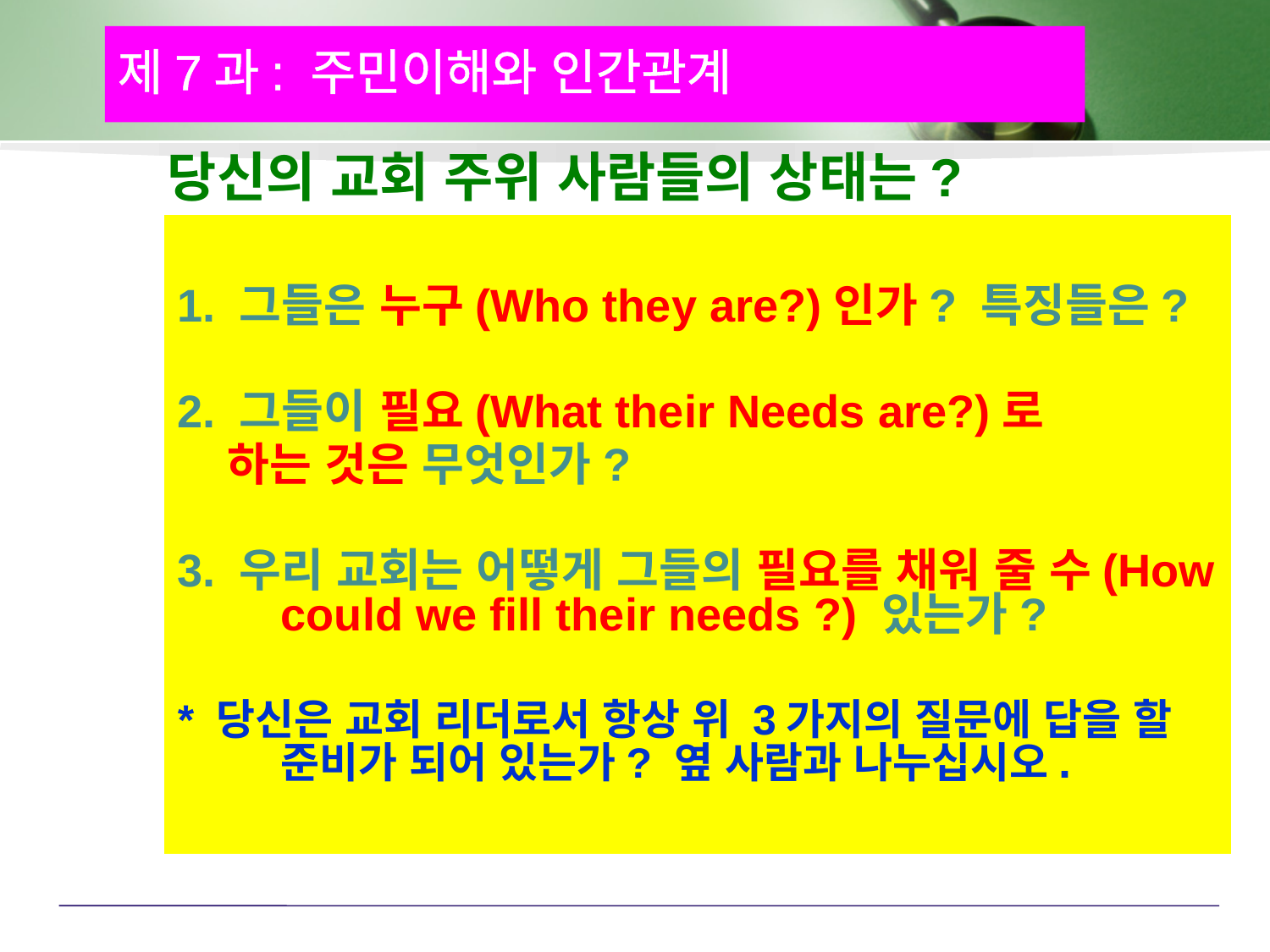

제7과: 주민이해와 인간관계
당신의 교회 주위 사람들의 상태는?

1. 그들은 누구(Who they are?)인가? 특징들은?

2. 그들이 필요(What their Needs are?)로
   하는 것은 무엇인가?

3. 우리 교회는 어떻게 그들의 필요를 채워 줄 수(How could we fill their needs ?) 있는가?

* 당신은 교회 리더로서 항상 위 3가지의 질문에 답을 할 준비가 되어 있는가? 옆 사람과 나누십시오.